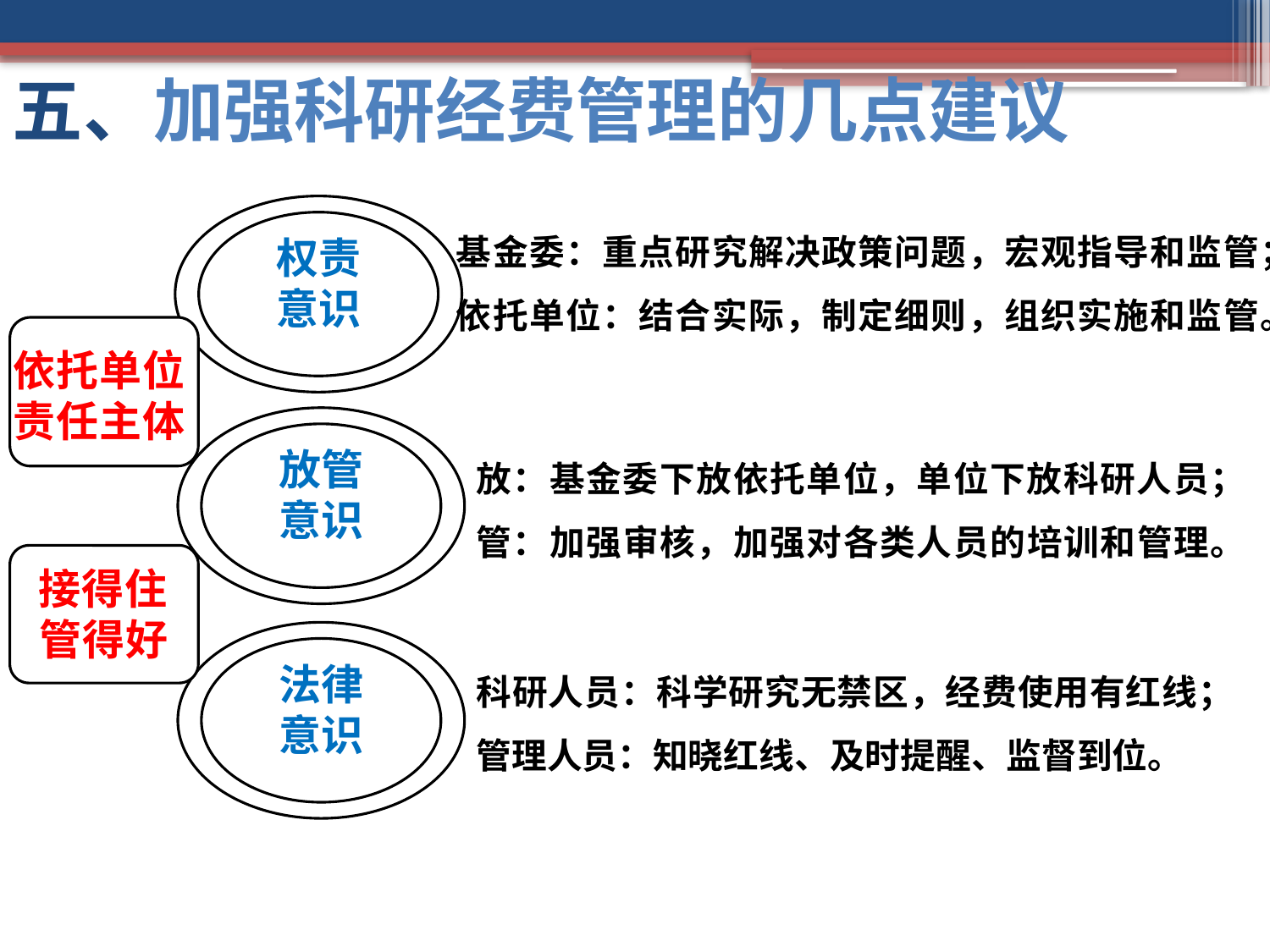

五、加强科研经费管理的几点建议

基金委：重点研究解决政策问题，宏观指导和监管；依托单位：结合实际，制定细则，组织实施和监管。

权责
意识

放：基金委下放依托单位，单位下放科研人员；
管：加强审核，加强对各类人员的培训和管理。

放管
意识

科研人员：科学研究无禁区，经费使用有红线；
管理人员：知晓红线、及时提醒、监督到位。
法律
意识

依托单位
责任主体

接得住管得好